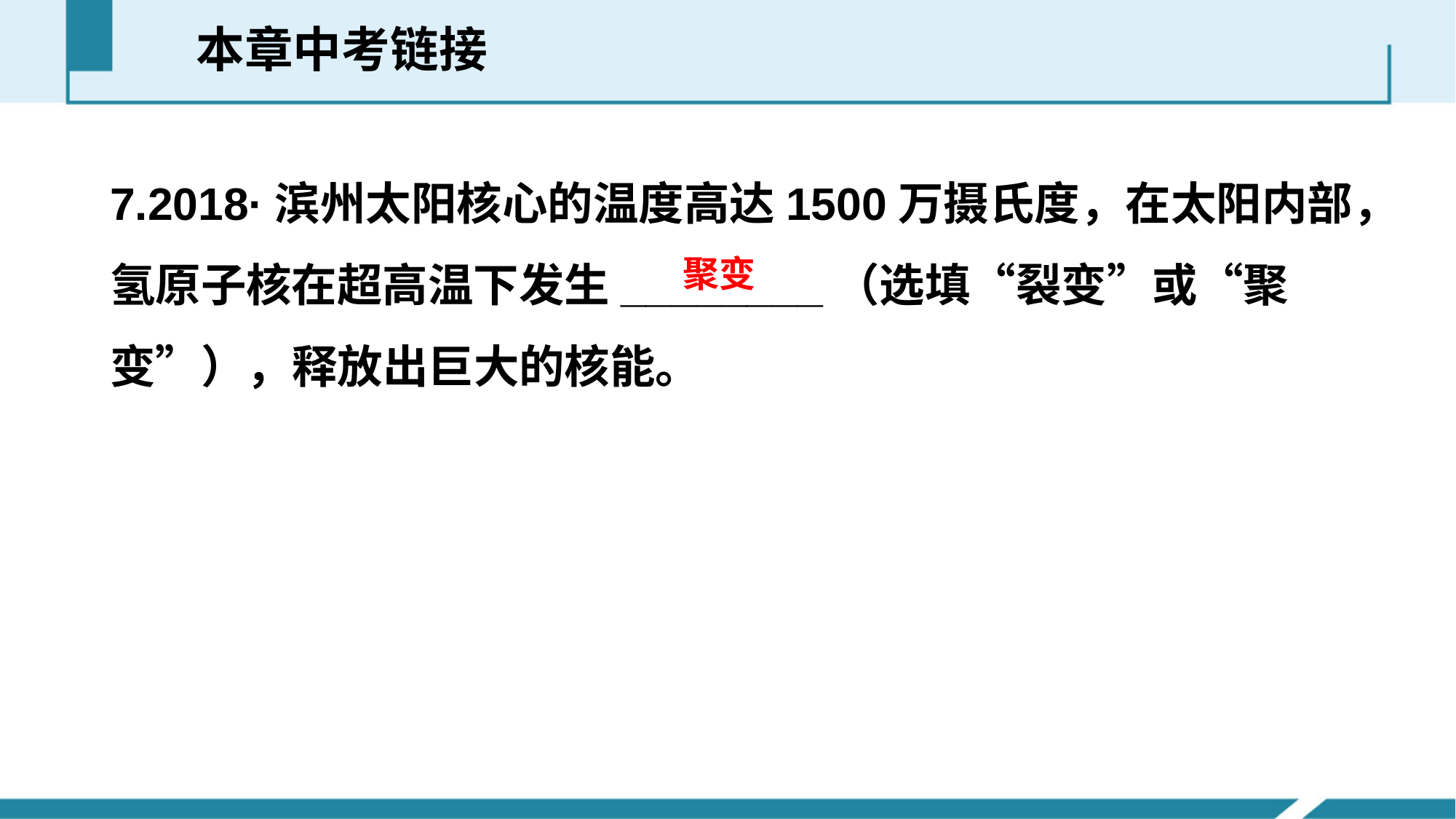

本章中考链接
7.2018·滨州太阳核心的温度高达1500万摄氏度，在太阳内部，氢原子核在超高温下发生________（选填“裂变”或“聚变”），释放出巨大的核能。
聚变